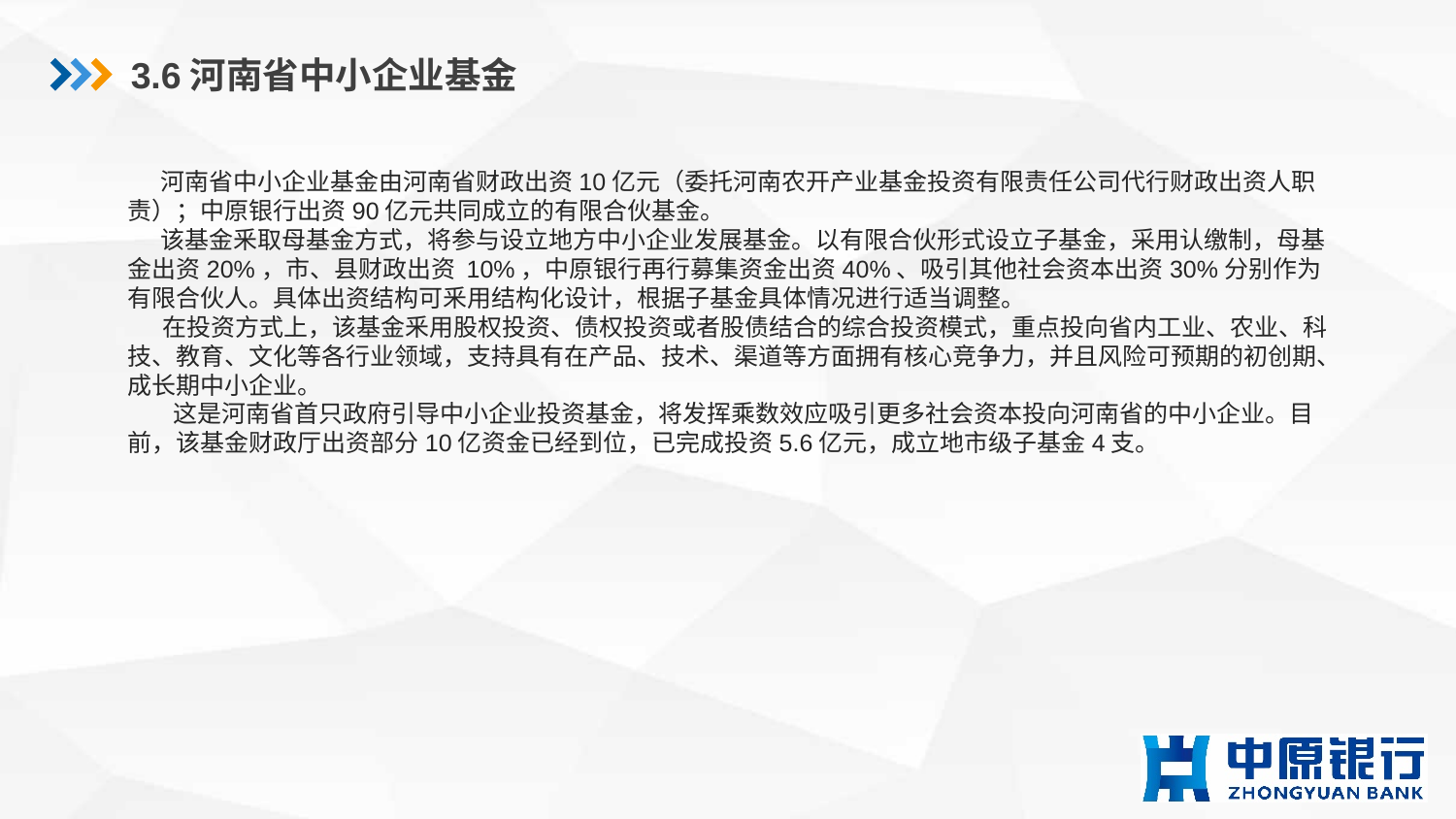

3.6河南省中小企业基金

     河南省中小企业基金由河南省财政出资10亿元（委托河南农开产业基金投资有限责任公司代行财政出资人职责）；中原银行出资90亿元共同成立的有限合伙基金。
     该基金釆取母基金方式，将参与设立地方中小企业发展基金。以有限合伙形式设立子基金，采用认缴制，母基金出资20%，市、县财政出资 10%，中原银行再行募集资金出资40%、吸引其他社会资本出资30%分别作为有限合伙人。具体出资结构可釆用结构化设计，根据子基金具体情况进行适当调整。
　  在投资方式上，该基金釆用股权投资、债权投资或者股债结合的综合投资模式，重点投向省内工业、农业、科技、教育、文化等各行业领域，支持具有在产品、技术、渠道等方面拥有核心竞争力，并且风险可预期的初创期、成长期中小企业。
　    这是河南省首只政府引导中小企业投资基金，将发挥乘数效应吸引更多社会资本投向河南省的中小企业。目前，该基金财政厅出资部分10亿资金已经到位，已完成投资5.6亿元，成立地市级子基金4支。